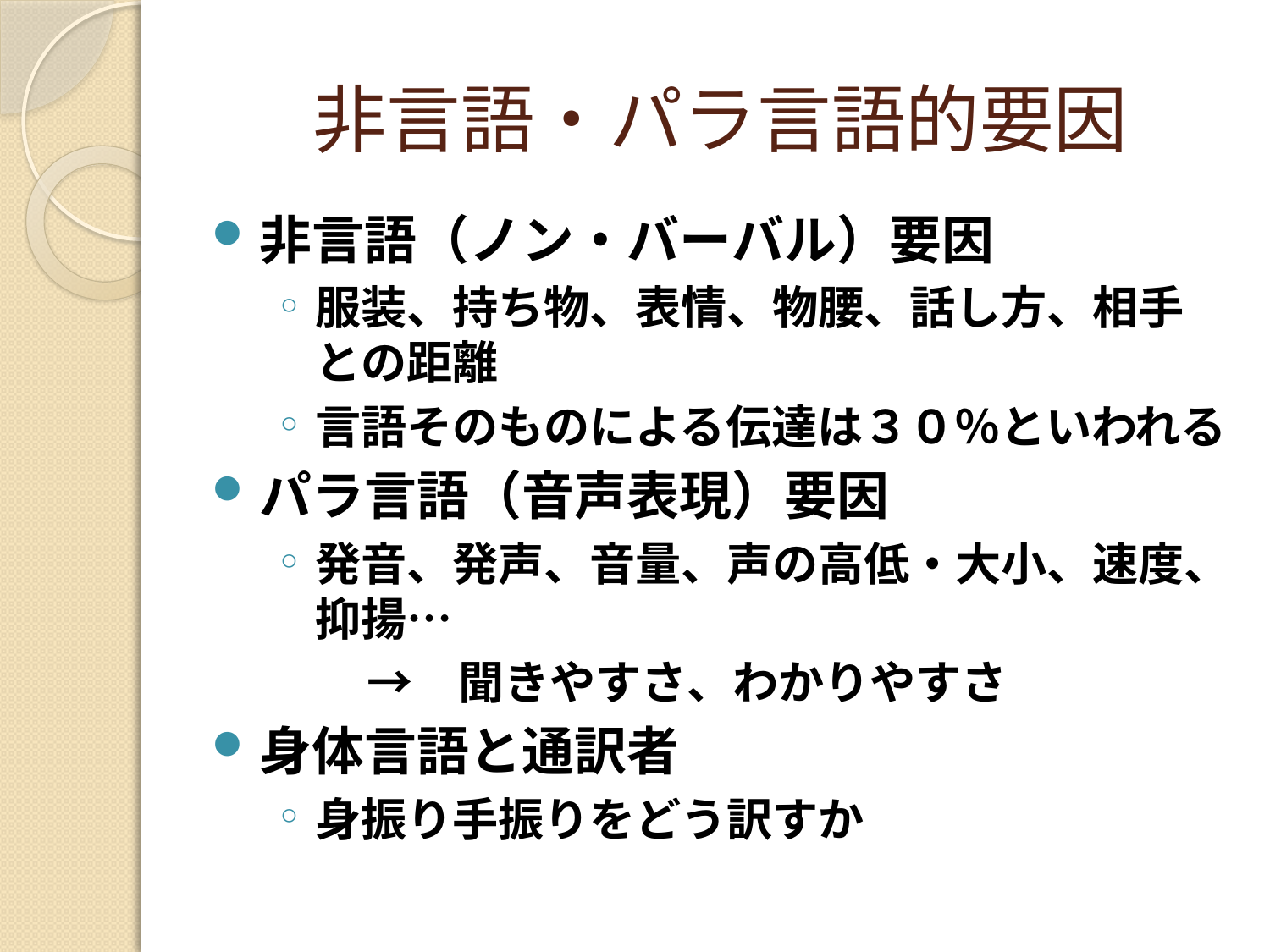

# 非言語・パラ言語的要因
非言語（ノン・バーバル）要因
服装、持ち物、表情、物腰、話し方、相手との距離
言語そのものによる伝達は３０％といわれる
パラ言語（音声表現）要因
発音、発声、音量、声の高低・大小、速度、抑揚…
　　→　聞きやすさ、わかりやすさ
身体言語と通訳者
身振り手振りをどう訳すか